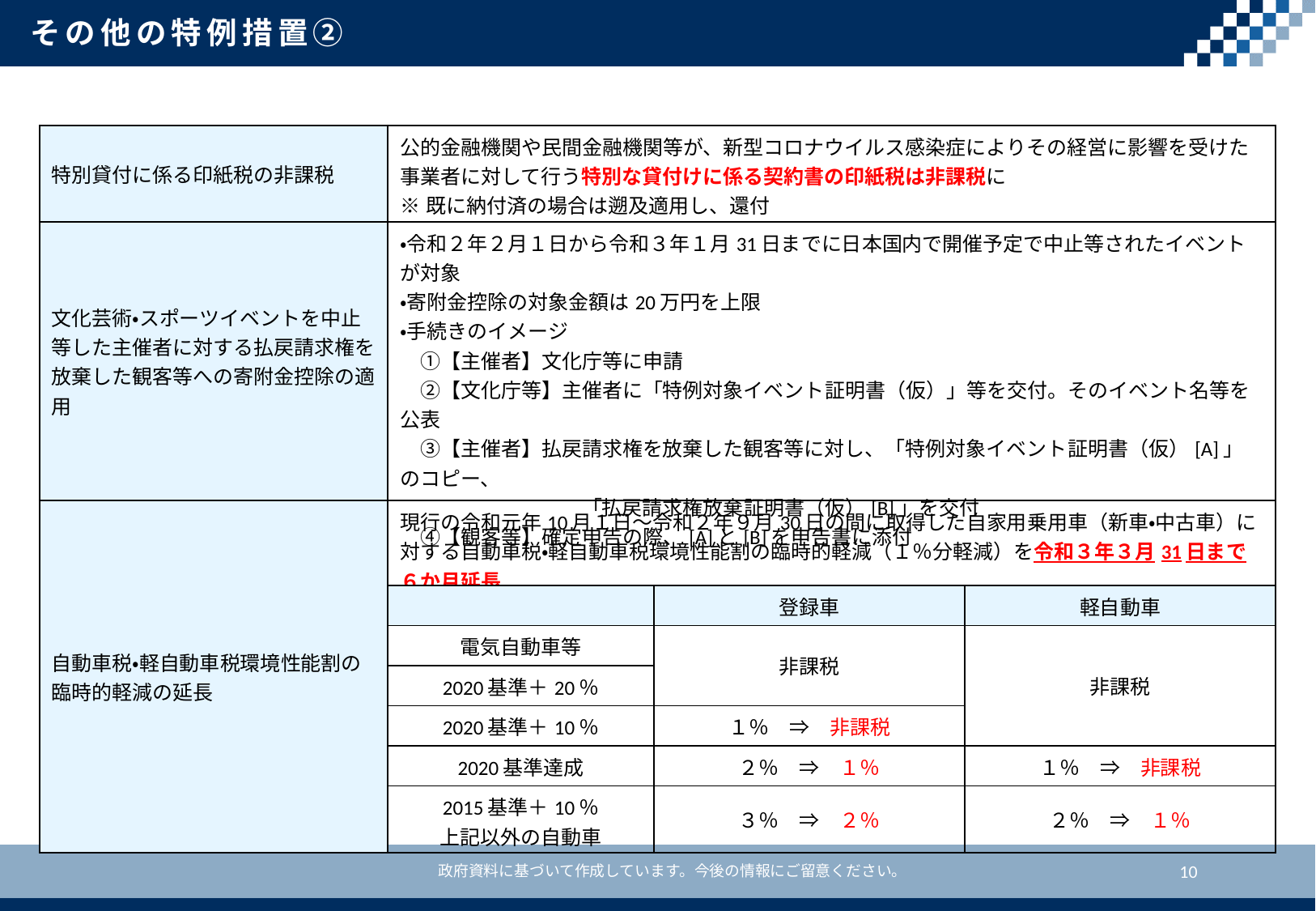

その他の特例措置②
| 特別貸付に係る印紙税の非課税 | 公的金融機関や民間金融機関等が、新型コロナウイルス感染症によりその経営に影響を受けた事業者に対して行う特別な貸付けに係る契約書の印紙税は非課税に ※既に納付済の場合は遡及適用し、還付 |  |  |
| --- | --- | --- | --- |
| 文化芸術・スポーツイベントを中止等した主催者に対する払戻請求権を放棄した観客等への寄附金控除の適用 | ・令和２年２月１日から令和３年１月31日までに日本国内で開催予定で中止等されたイベントが対象 ・寄附金控除の対象金額は20万円を上限 ・手続きのイメージ 　①【主催者】文化庁等に申請 　②【文化庁等】主催者に「特例対象イベント証明書（仮）」等を交付。そのイベント名等を公表 　③【主催者】払戻請求権を放棄した観客等に対し、「特例対象イベント証明書（仮）[A]」のコピー、 　　　　　　　　　「払戻請求権放棄証明書（仮）[B]」を交付 　④【観客等】確定申告の際、[A]と[B]を申告書に添付 |  |  |
| 自動車税・軽自動車税環境性能割の臨時的軽減の延長 | 現行の令和元年10月１日～令和２年９月30日の間に取得した自家用乗用車（新車・中古車）に対する自動車税・軽自動車税環境性能割の臨時的軽減（１％分軽減）を令和３年３月31日まで６か月延長 |  |  |
|  |  | 登録車 | 軽自動車 |
|  | 電気自動車等 | 非課税 | 非課税 |
|  | 2020基準＋20％ |  |  |
|  | 2020基準＋10％ | １％　⇒　非課税 |  |
|  | 2020基準達成 | ２％　⇒　１％ | １％　⇒　非課税 |
|  | 2015基準＋10％ 上記以外の自動車 | ３％　⇒　２％ | ２％　⇒　１％ |
10